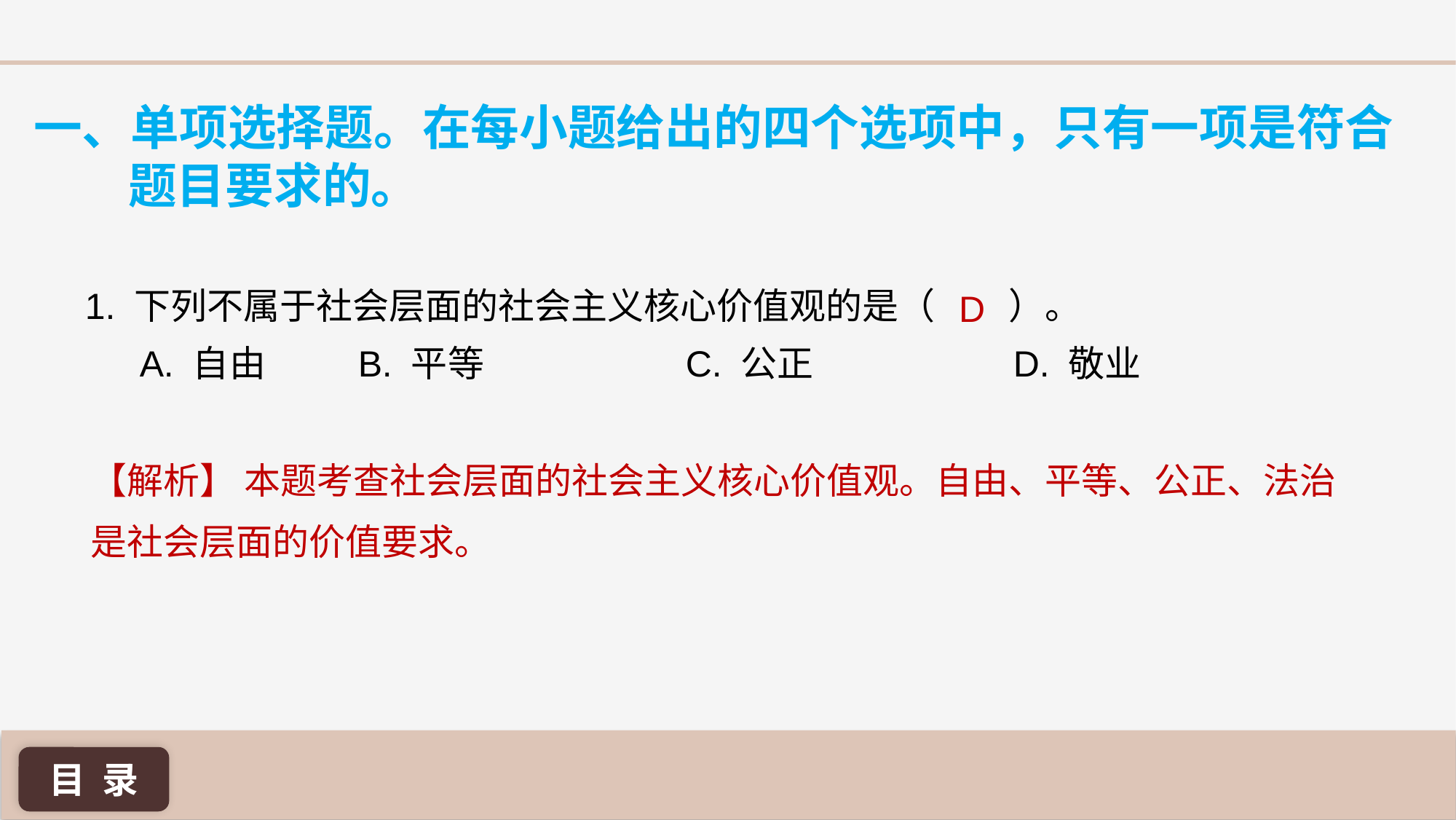

一、单项选择题。在每小题给出的四个选项中，只有一项是符合题目要求的。
1. 下列不属于社会层面的社会主义核心价值观的是（         ）。
A. 自由 	B. 平等 		C. 公正 		D. 敬业
D
【解析】 本题考查社会层面的社会主义核心价值观。自由、平等、公正、法治是社会层面的价值要求。